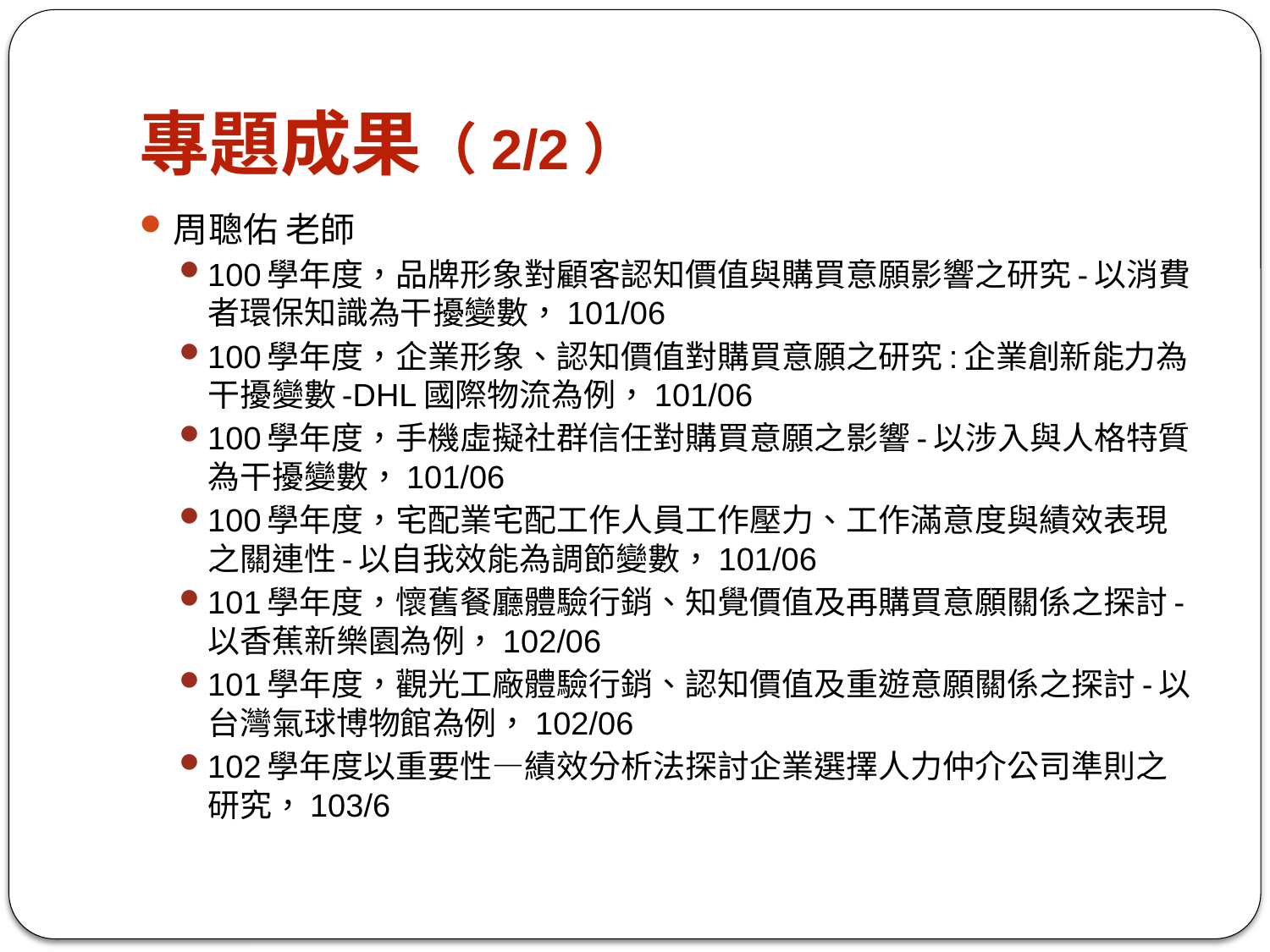

# 專題成果（2/2）
周聰佑 老師
100學年度，品牌形象對顧客認知價值與購買意願影響之研究-以消費者環保知識為干擾變數，101/06
100學年度，企業形象、認知價值對購買意願之研究:企業創新能力為干擾變數-DHL國際物流為例，101/06
100學年度，手機虛擬社群信任對購買意願之影響-以涉入與人格特質為干擾變數，101/06
100學年度，宅配業宅配工作人員工作壓力、工作滿意度與績效表現之關連性-以自我效能為調節變數，101/06
101學年度，懷舊餐廳體驗行銷、知覺價值及再購買意願關係之探討-以香蕉新樂園為例，102/06
101學年度，觀光工廠體驗行銷、認知價值及重遊意願關係之探討-以台灣氣球博物館為例，102/06
102學年度以重要性—績效分析法探討企業選擇人力仲介公司準則之研究，103/6